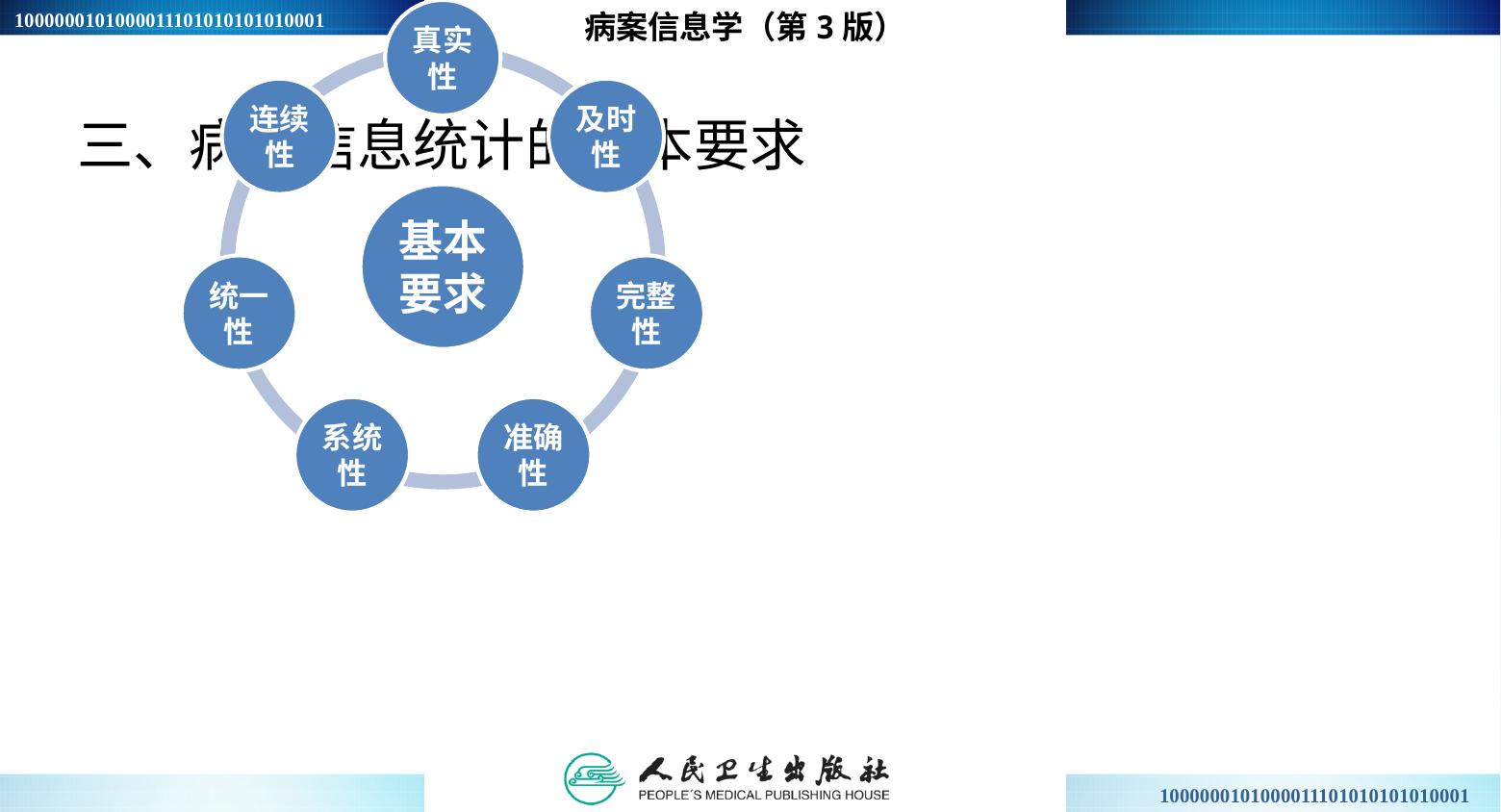

病案信息学（第3版）
三、病案信息统计的基本要求
基本要求
真实性
及时性
完整性
准确性
系统性
统一性
连续性